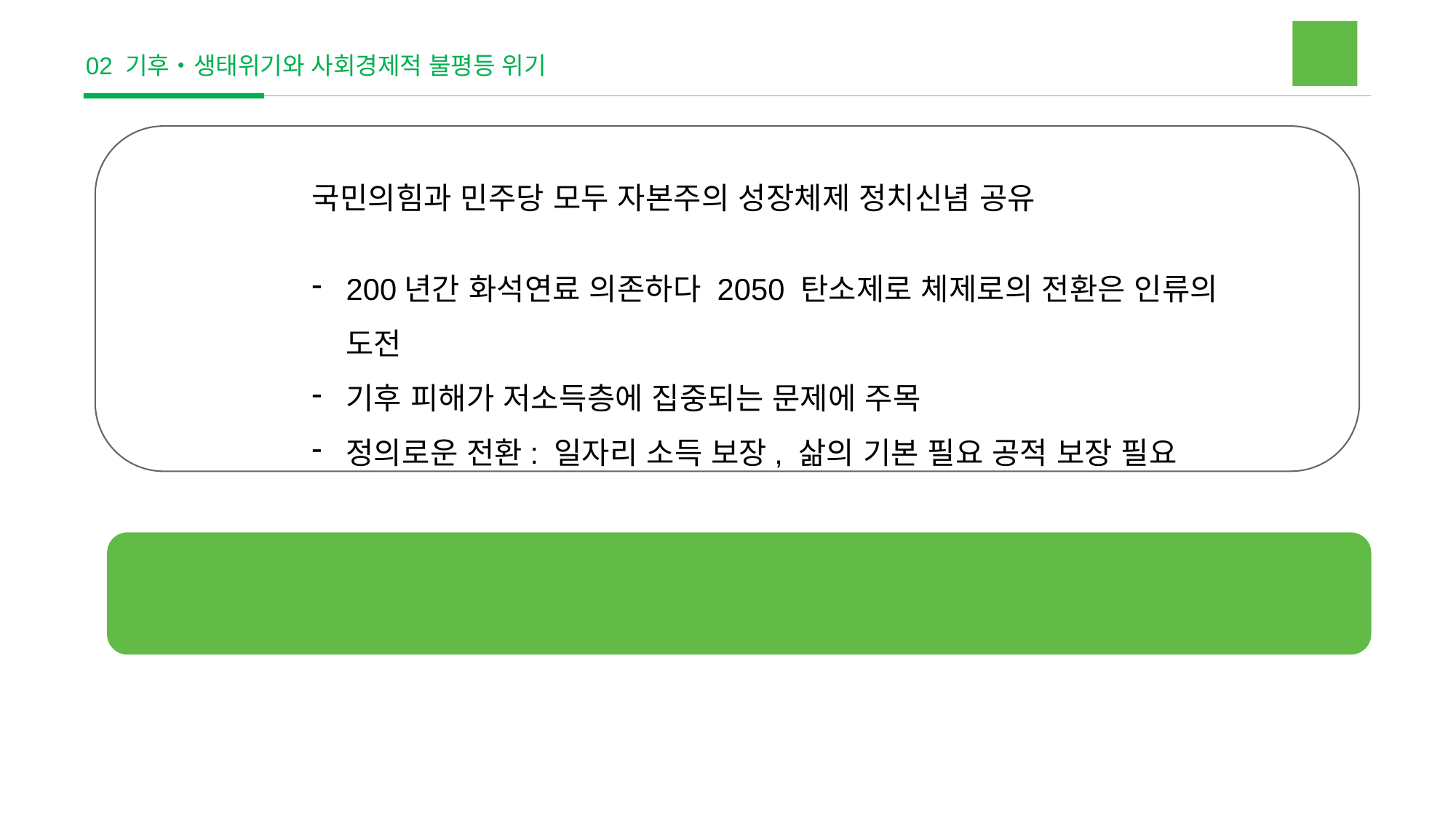

02 기후‧생태위기와 사회경제적 불평등 위기

국민의힘과 민주당 모두 자본주의 성장체제 정치신념 공유
200년간 화석연료 의존하다 2050 탄소제로 체제로의 전환은 인류의 도전
기후 피해가 저소득층에 집중되는 문제에 주목
정의로운 전환: 일자리 소득 보장, 삶의 기본 필요 공적 보장 필요
녹색당은  ‘자본주의 성장체제’는
기후‧생태위기와 사회경제 불평등 위기의 동일한 기원이라고 진단